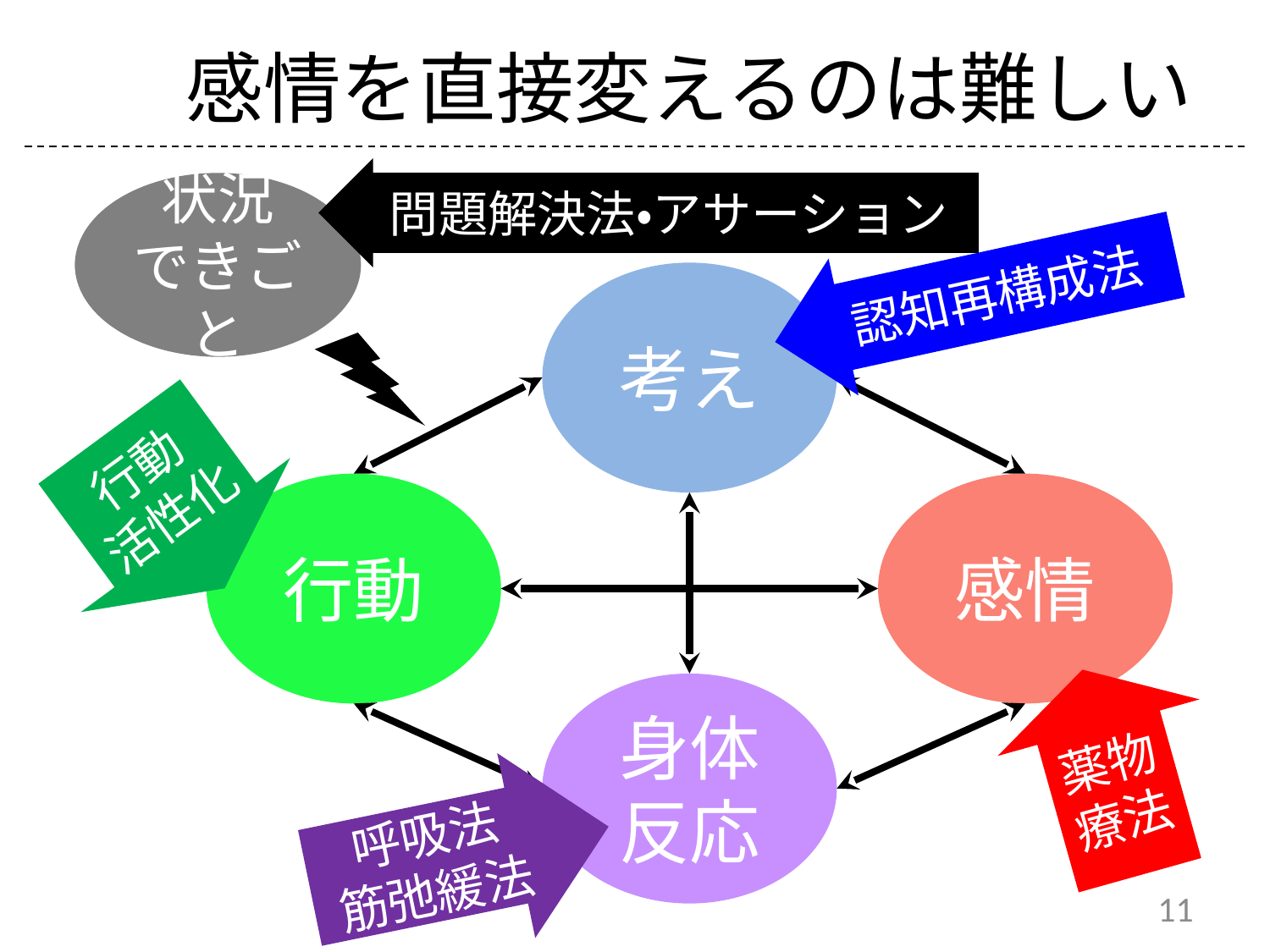

# 感情を直接変えるのは難しい
問題解決法・アサーション
状況
できごと
認知再構成法
考え

行動
活性化
行動
感情
薬物
療法
身体
反応
呼吸法
筋弛緩法
11